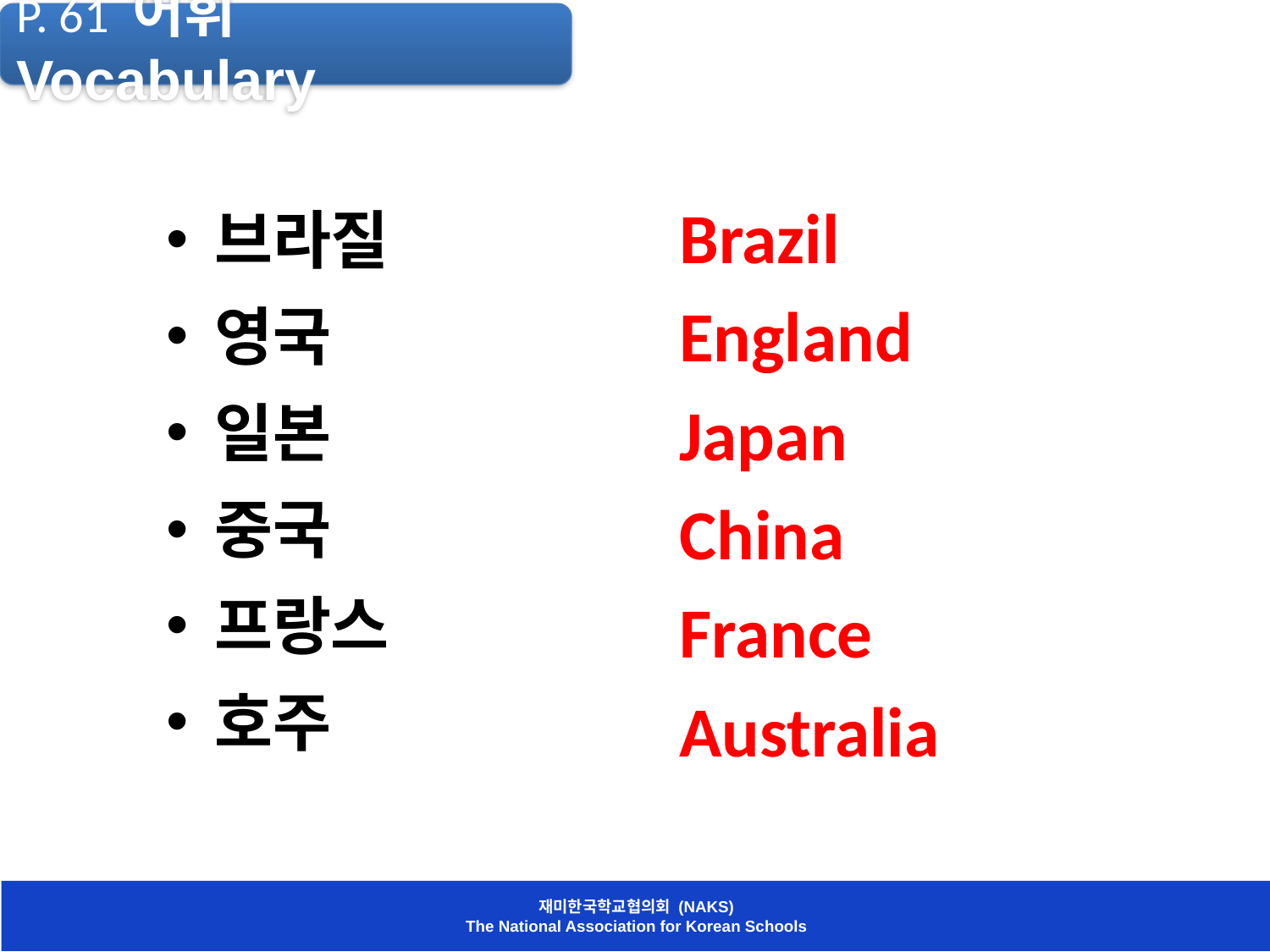

P. 61 어휘 Vocabulary
브라질
영국
일본
중국
프랑스
호주

Brazil
England
Japan
China
France
Australia
재미한국학교협의회 (NAKS)
The National Association for Korean Schools